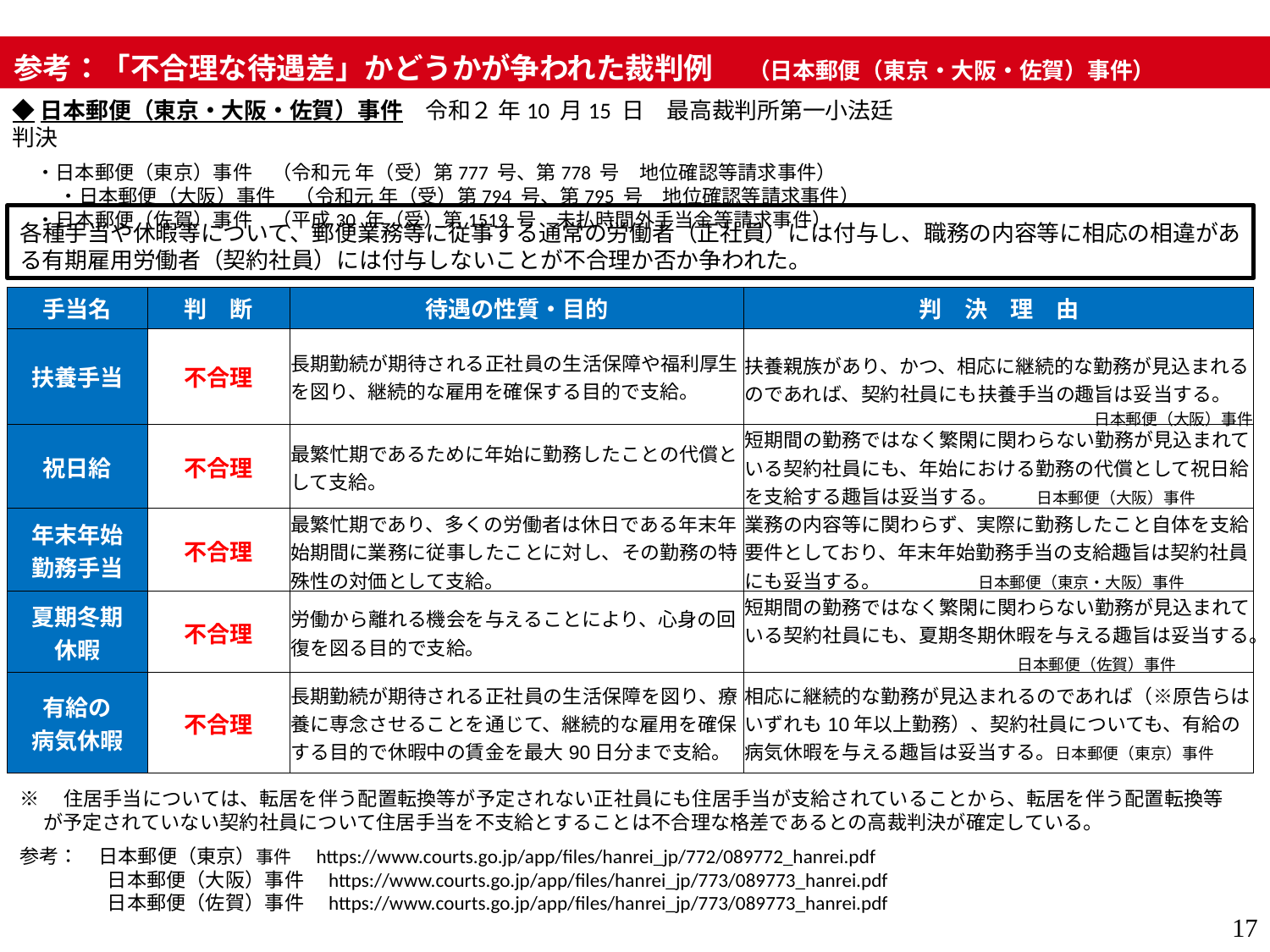

参考：「不合理な待遇差」かどうかが争われた裁判例　 （日本郵便（東京・大阪・佐賀）事件）
◆日本郵便（東京・大阪・佐賀）事件　令和２ 年10 月15 日　最高裁判所第一小法廷判決

・日本郵便（東京）事件　（令和元 年（受）第777 号、第778 号　地位確認等請求事件）
・日本郵便（大阪）事件　（令和元 年（受）第794 号、第795 号　地位確認等請求事件）
・日本郵便（佐賀）事件　（平成30 年（受）第1519 号　未払時間外手当金等請求事件）
各種手当や休暇等について、郵便業務等に従事する通常の労働者（正社員）には付与し、職務の内容等に相応の相違がある有期雇用労働者（契約社員）には付与しないことが不合理か否か争われた。
| 手当名 | 判　断 | 待遇の性質・目的 | 判　決　理　由 |
| --- | --- | --- | --- |
| 扶養手当 | 不合理 | 長期勤続が期待される正社員の生活保障や福利厚生を図り、継続的な雇用を確保する目的で支給。 | 扶養親族があり、かつ、相応に継続的な勤務が見込まれるのであれば、契約社員にも扶養手当の趣旨は妥当する。 日本郵便（大阪）事件 |
| 祝日給 | 不合理 | 最繁忙期であるために年始に勤務したことの代償として支給。 | 短期間の勤務ではなく繁閑に関わらない勤務が見込まれている契約社員にも、年始における勤務の代償として祝日給を支給する趣旨は妥当する。　　日本郵便（大阪）事件 |
| 年末年始 勤務手当 | 不合理 | 最繁忙期であり、多くの労働者は休日である年末年始期間に業務に従事したことに対し、その勤務の特殊性の対価として支給。 | 業務の内容等に関わらず、実際に勤務したこと自体を支給要件としており、年末年始勤務手当の支給趣旨は契約社員にも妥当する。　　　　　日本郵便（東京・大阪）事件 |
| 夏期冬期 休暇 | 不合理 | 労働から離れる機会を与えることにより、心身の回復を図る目的で支給。 | 短期間の勤務ではなく繁閑に関わらない勤務が見込まれている契約社員にも、夏期冬期休暇を与える趣旨は妥当する。　　　　　　　　　　　　　　日本郵便（佐賀）事件 |
| 有給の 病気休暇 | 不合理 | 長期勤続が期待される正社員の生活保障を図り、療養に専念させることを通じて、継続的な雇用を確保する目的で休暇中の賃金を最大90日分まで支給。 | 相応に継続的な勤務が見込まれるのであれば（※原告らはいずれも10年以上勤務）、契約社員についても、有給の病気休暇を与える趣旨は妥当する。日本郵便（東京）事件 |
※　住居手当については、転居を伴う配置転換等が予定されない正社員にも住居手当が支給されていることから、転居を伴う配置転換等が予定されていない契約社員について住居手当を不支給とすることは不合理な格差であるとの高裁判決が確定している。
参考：　日本郵便（東京）事件　https://www.courts.go.jp/app/files/hanrei_jp/772/089772_hanrei.pdf
　　　　  日本郵便（大阪）事件　https://www.courts.go.jp/app/files/hanrei_jp/773/089773_hanrei.pdf
　　　　  日本郵便（佐賀）事件　https://www.courts.go.jp/app/files/hanrei_jp/773/089773_hanrei.pdf
17